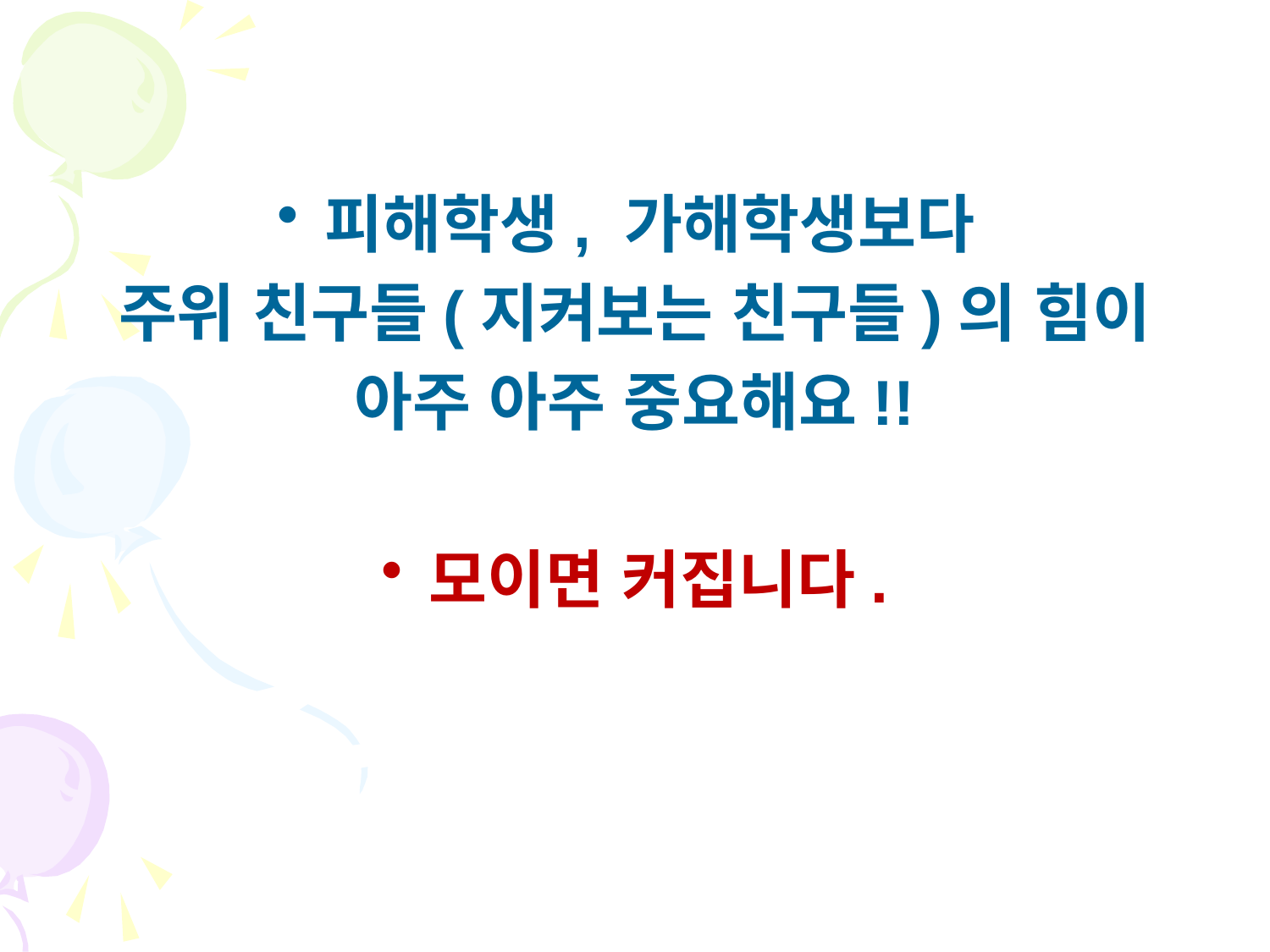

피해학생, 가해학생보다
주위 친구들(지켜보는 친구들)의 힘이
아주 아주 중요해요!!

모이면 커집니다.